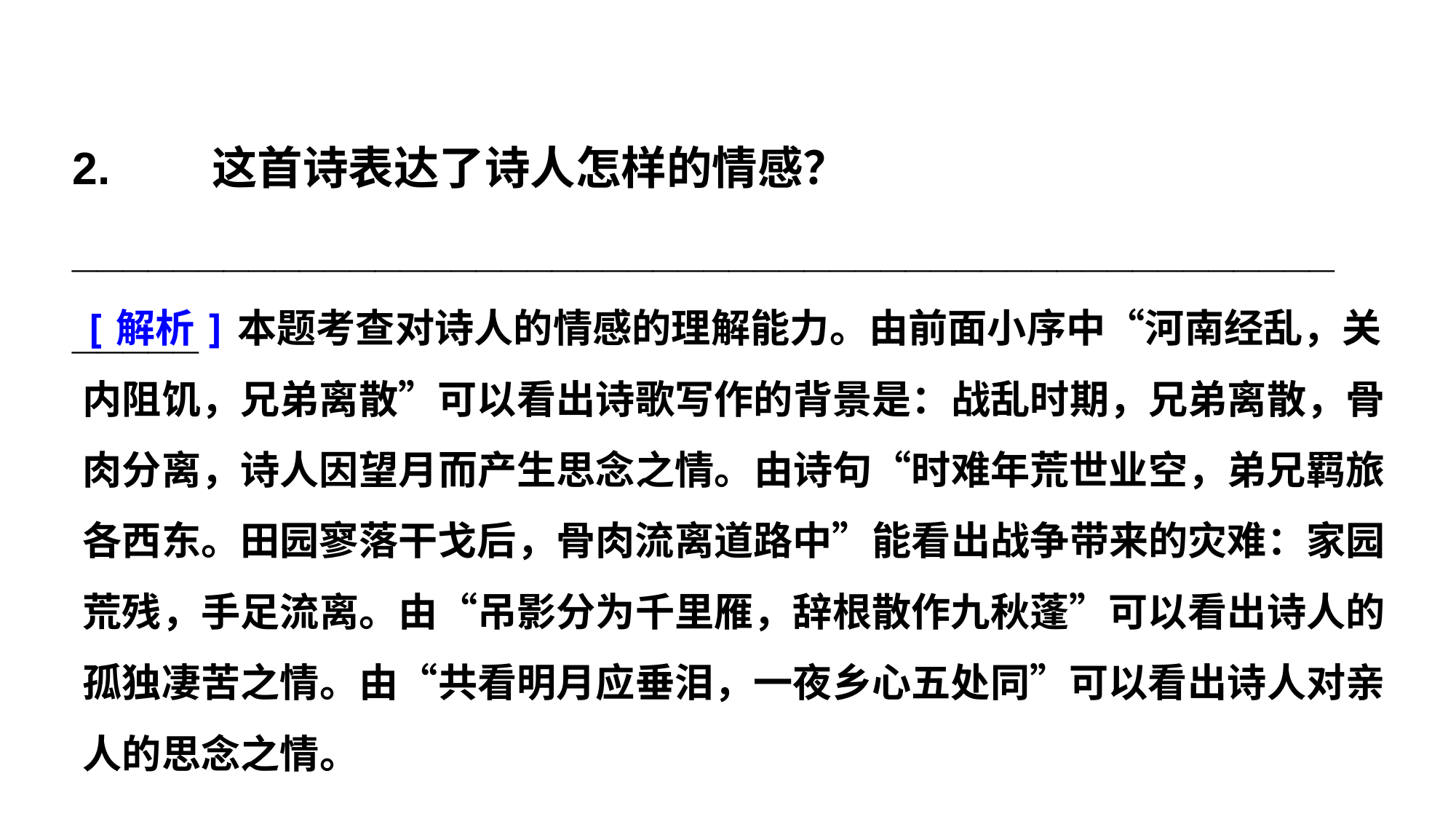

2.  这首诗表达了诗人怎样的情感？
_______________________________________________________
[解析]本题考查对诗人的情感的理解能力。由前面小序中“河南经乱，关内阻饥，兄弟离散”可以看出诗歌写作的背景是：战乱时期，兄弟离散，骨肉分离，诗人因望月而产生思念之情。由诗句“时难年荒世业空，弟兄羁旅各西东。田园寥落干戈后，骨肉流离道路中”能看出战争带来的灾难：家园荒残，手足流离。由“吊影分为千里雁，辞根散作九秋蓬”可以看出诗人的孤独凄苦之情。由“共看明月应垂泪，一夜乡心五处同”可以看出诗人对亲人的思念之情。